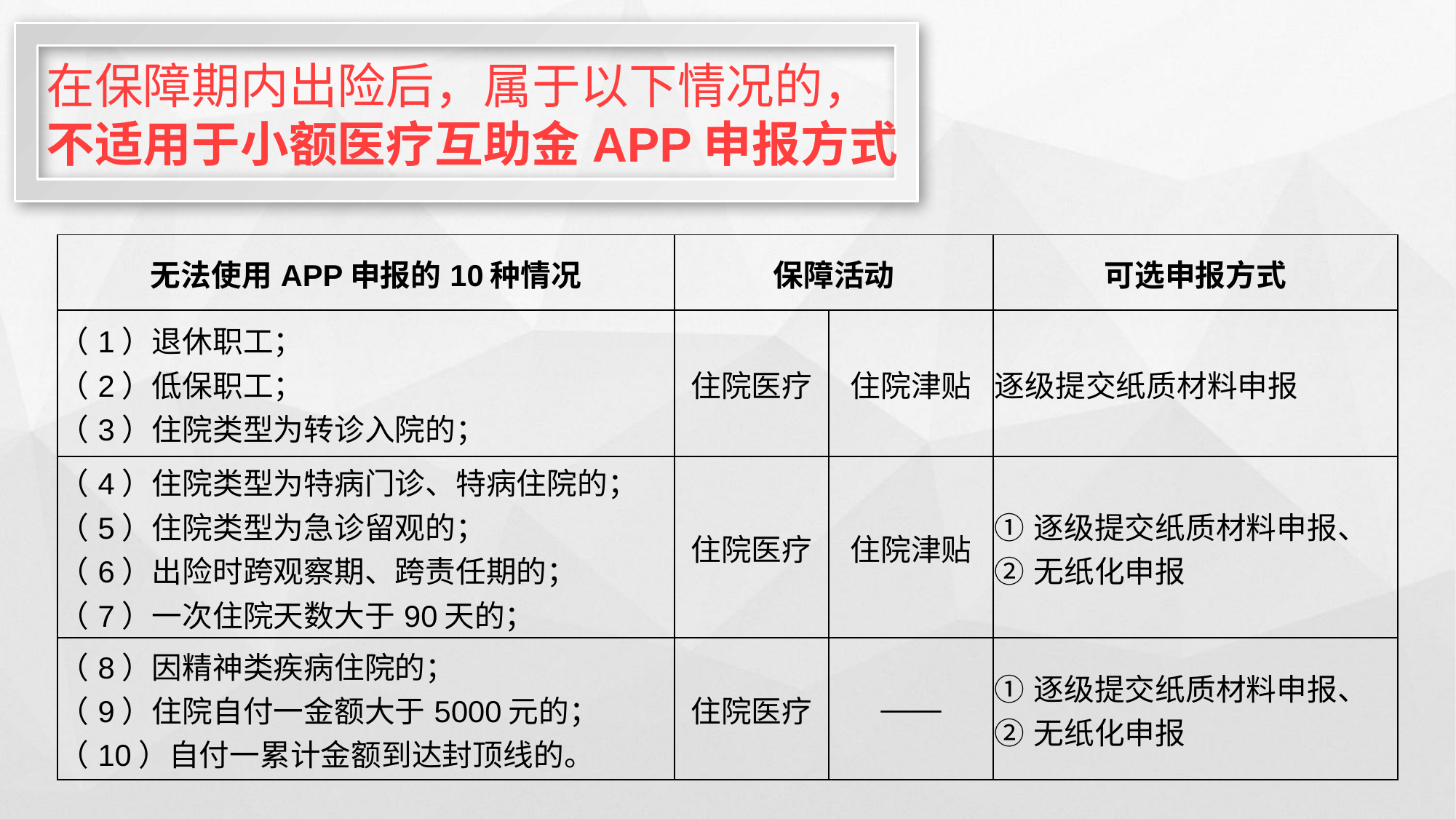

在保障期内出险后，属于以下情况的，
不适用于小额医疗互助金APP申报方式
| 无法使用APP申报的10种情况 | 保障活动 |  | 可选申报方式 |
| --- | --- | --- | --- |
| （1）退休职工； （2）低保职工； （3）住院类型为转诊入院的； | 住院医疗 | 住院津贴 | 逐级提交纸质材料申报 |
| （4）住院类型为特病门诊、特病住院的； （5）住院类型为急诊留观的； （6）出险时跨观察期、跨责任期的； （7）一次住院天数大于90天的； | 住院医疗 | 住院津贴 | ①逐级提交纸质材料申报、 ②无纸化申报 |
| （8）因精神类疾病住院的； （9）住院自付一金额大于5000元的； （10）自付一累计金额到达封顶线的。 | 住院医疗 | —— | ①逐级提交纸质材料申报、 ②无纸化申报 |